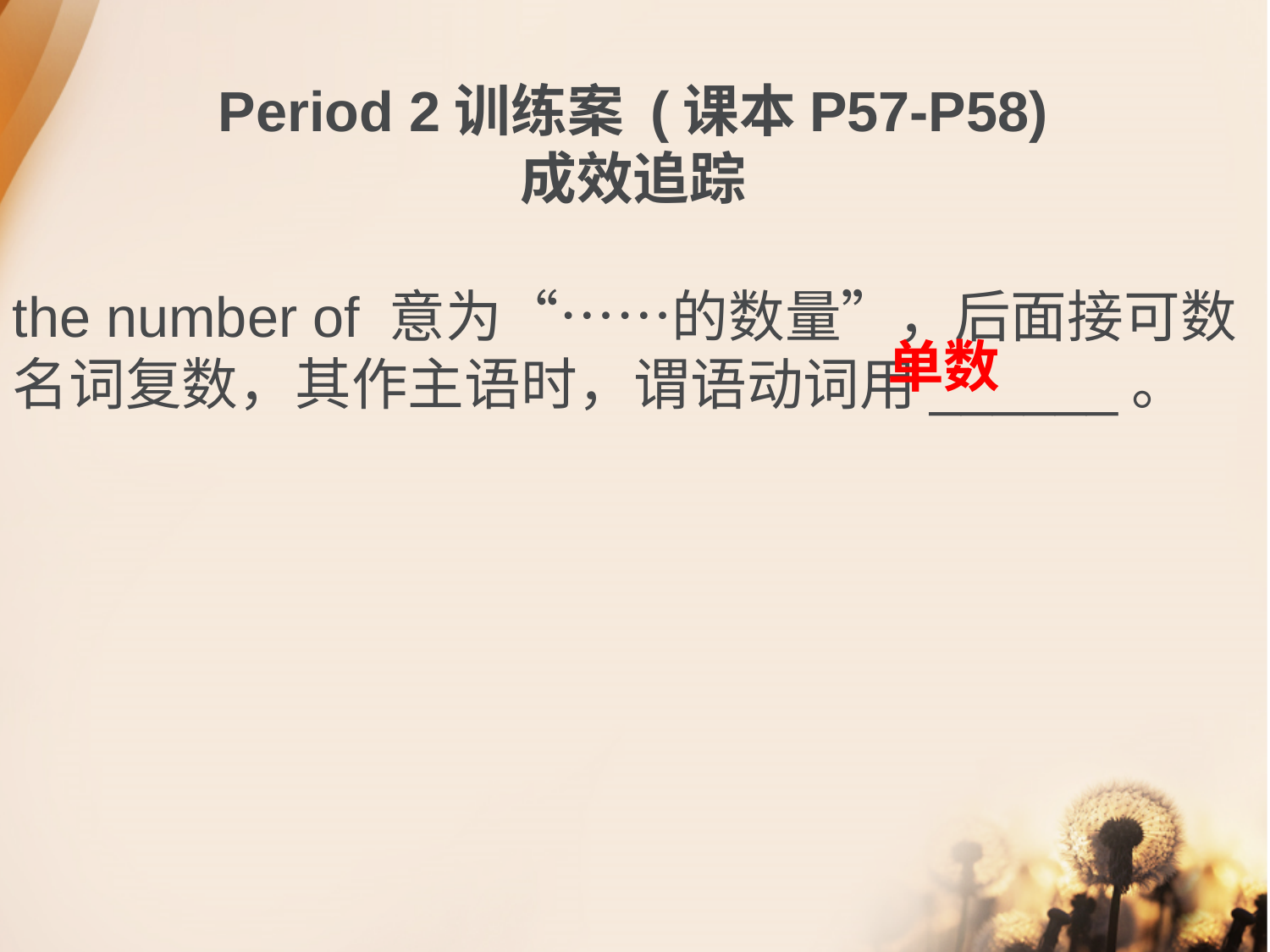

Period 2训练案 (课本P57-P58)
成效追踪

the number of 意为“……的数量”，后面接可数名词复数，其作主语时，谓语动词用______。
单数